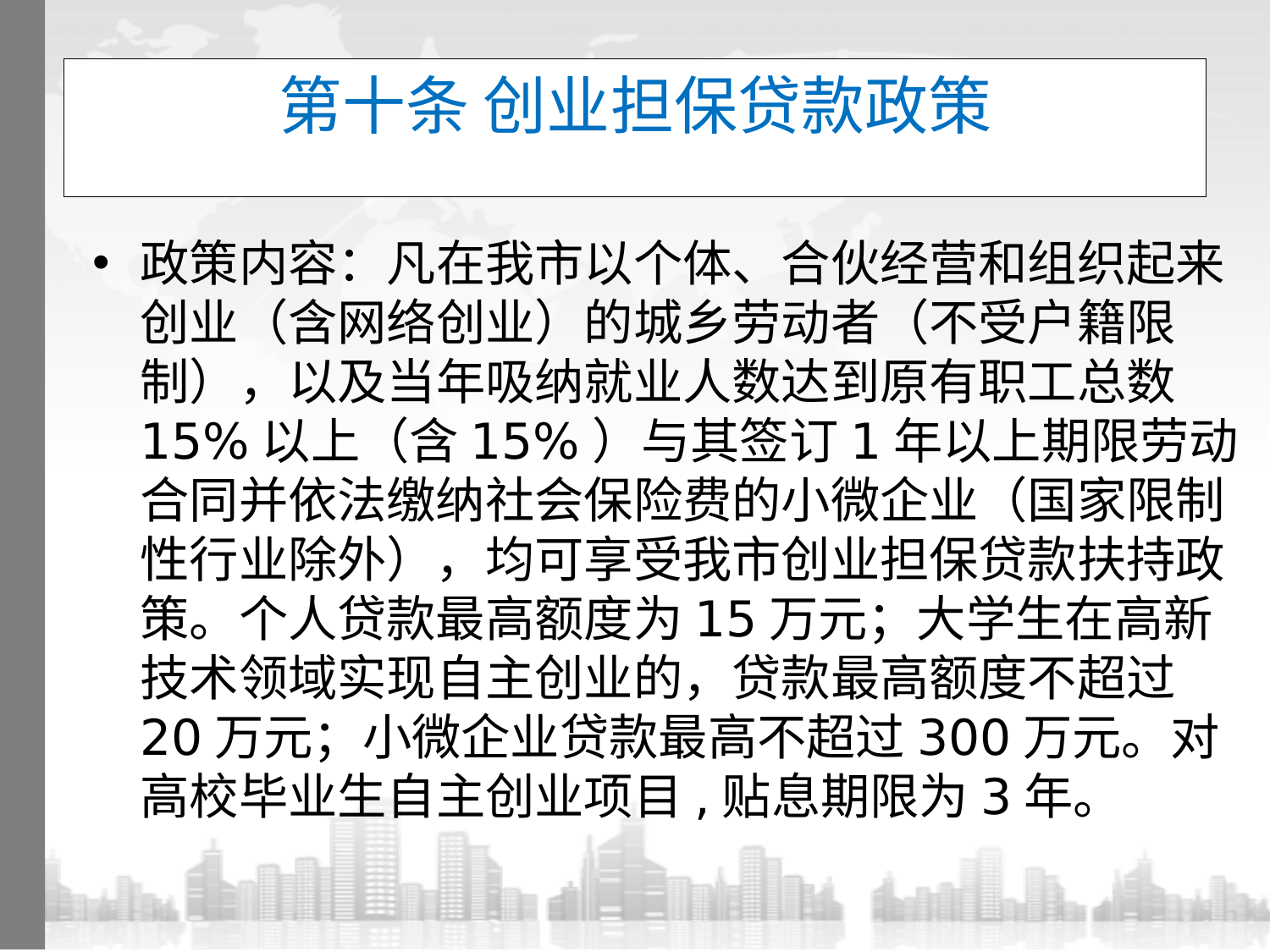

# 第十条 创业担保贷款政策
政策内容：凡在我市以个体、合伙经营和组织起来创业（含网络创业）的城乡劳动者（不受户籍限制），以及当年吸纳就业人数达到原有职工总数15%以上（含15%）与其签订1年以上期限劳动合同并依法缴纳社会保险费的小微企业（国家限制性行业除外），均可享受我市创业担保贷款扶持政策。个人贷款最高额度为15万元；大学生在高新技术领域实现自主创业的，贷款最高额度不超过20万元；小微企业贷款最高不超过300万元。对高校毕业生自主创业项目,贴息期限为3年。